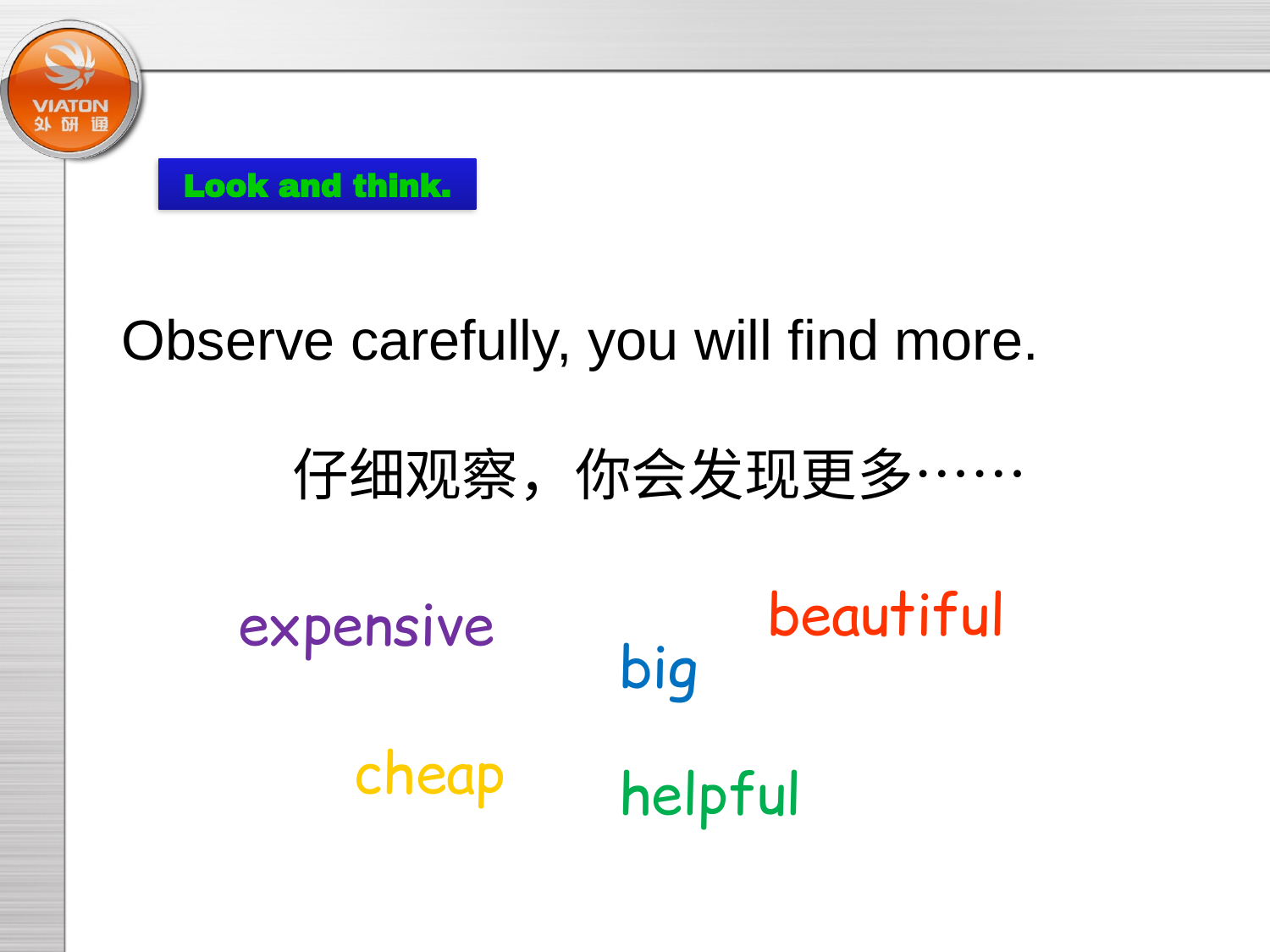

Look and think.
Observe carefully, you will find more.

仔细观察，你会发现更多……
beautiful
expensive
big
cheap
helpful